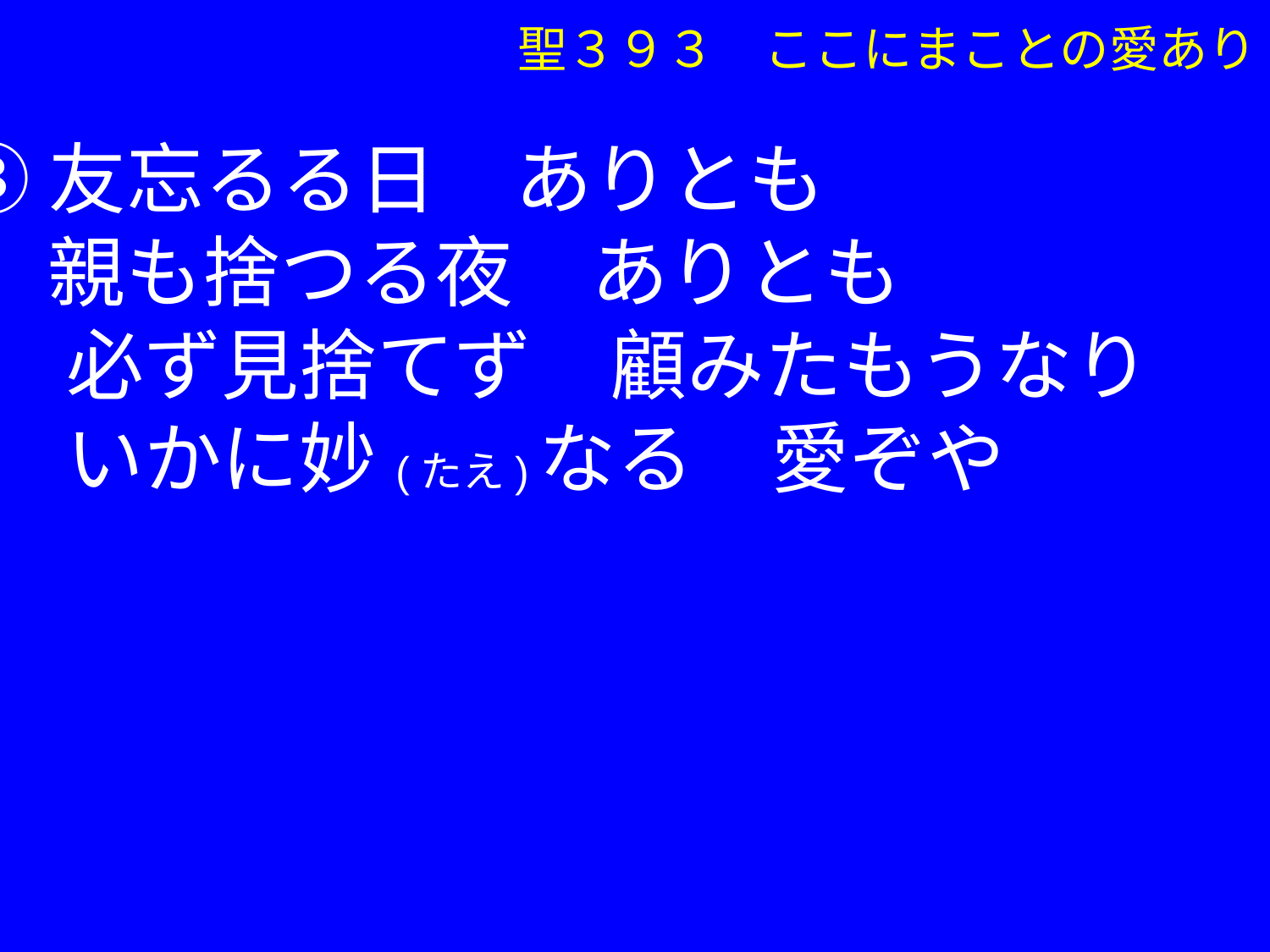

聖３９３　ここにまことの愛あり
③友忘るる日　ありとも
　 親も捨つる夜　ありとも
 　必ず見捨てず　顧みたもうなり
 　いかに妙(たえ)なる　愛ぞや